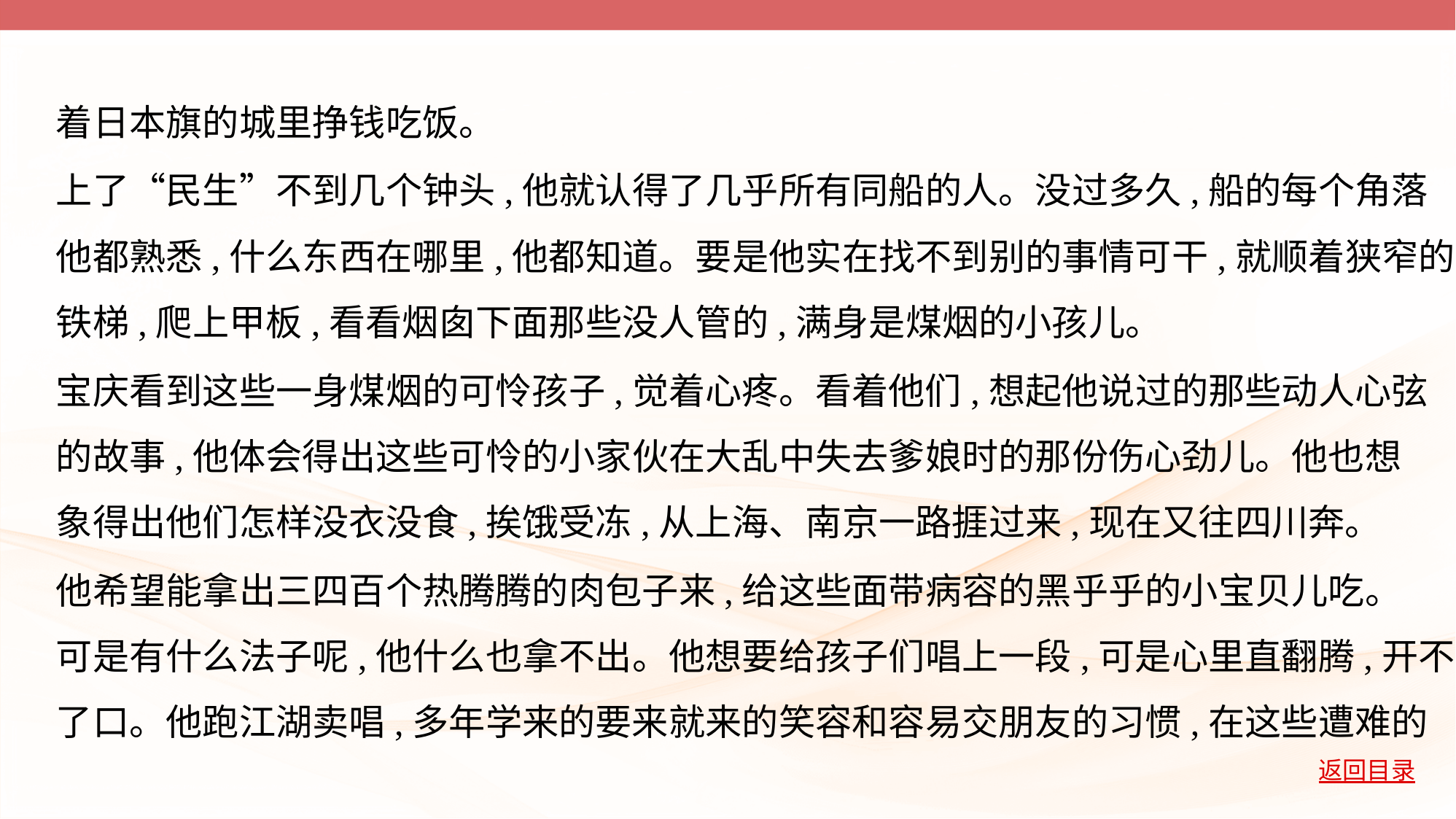

着日本旗的城里挣钱吃饭。
上了“民生”不到几个钟头,他就认得了几乎所有同船的人。没过多久,船的每个角落
他都熟悉,什么东西在哪里,他都知道。要是他实在找不到别的事情可干,就顺着狭窄的
铁梯,爬上甲板,看看烟囱下面那些没人管的,满身是煤烟的小孩儿。
宝庆看到这些一身煤烟的可怜孩子,觉着心疼。看着他们,想起他说过的那些动人心弦
的故事,他体会得出这些可怜的小家伙在大乱中失去爹娘时的那份伤心劲儿。他也想
象得出他们怎样没衣没食,挨饿受冻,从上海、南京一路捱过来,现在又往四川奔。
他希望能拿出三四百个热腾腾的肉包子来,给这些面带病容的黑乎乎的小宝贝儿吃。
可是有什么法子呢,他什么也拿不出。他想要给孩子们唱上一段,可是心里直翻腾,开不
了口。他跑江湖卖唱,多年学来的要来就来的笑容和容易交朋友的习惯,在这些遭难的